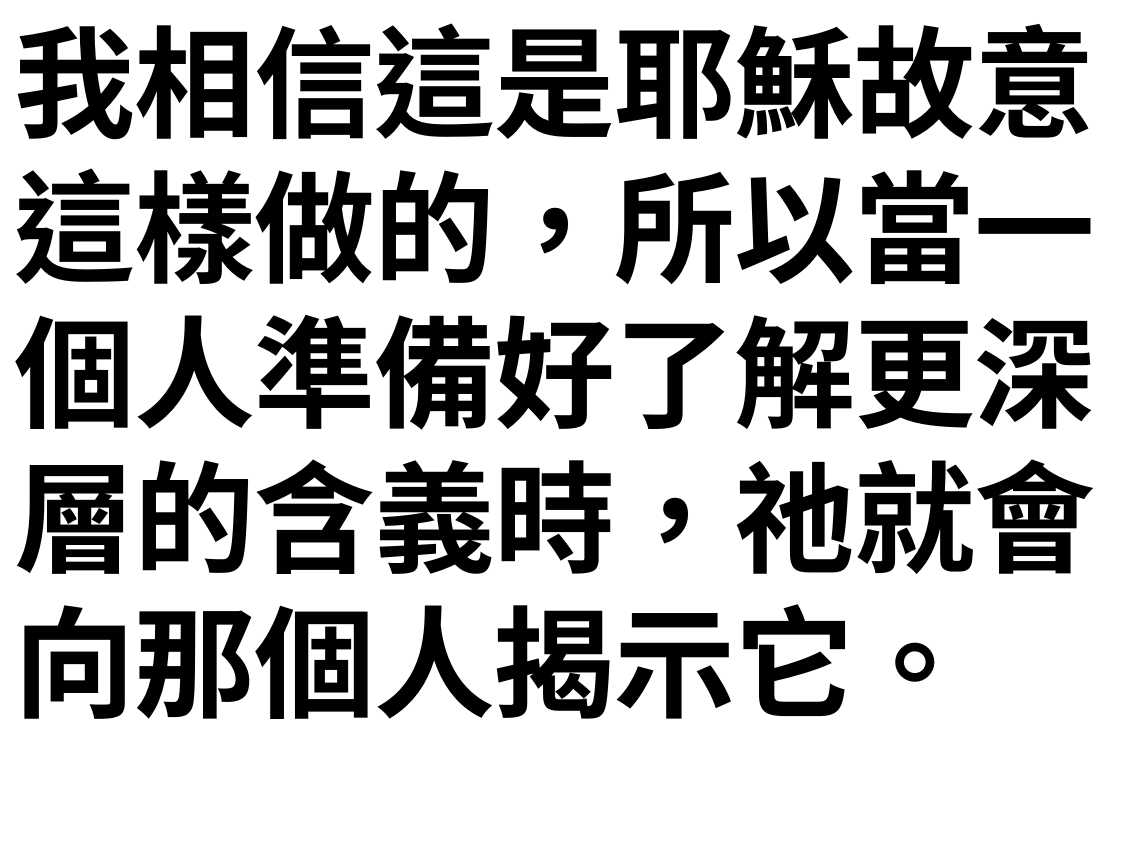

我相信這是耶穌故意這樣做的，所以當一個人準備好了解更深層的含義時，祂就會向那個人揭示它。